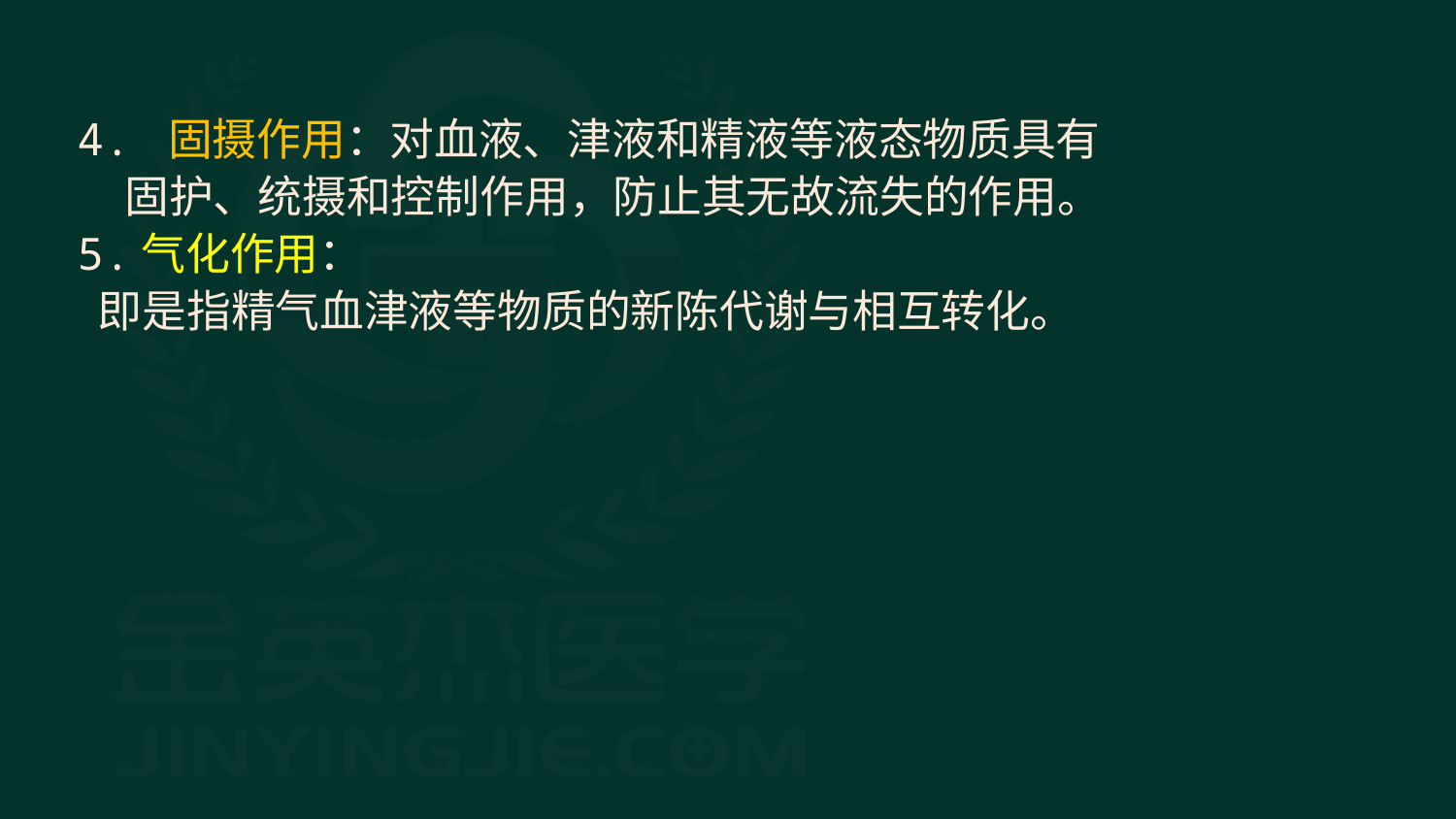

4. 固摄作用：对血液、津液和精液等液态物质具有固护、统摄和控制作用，防止其无故流失的作用。
5.气化作用：
 即是指精气血津液等物质的新陈代谢与相互转化。